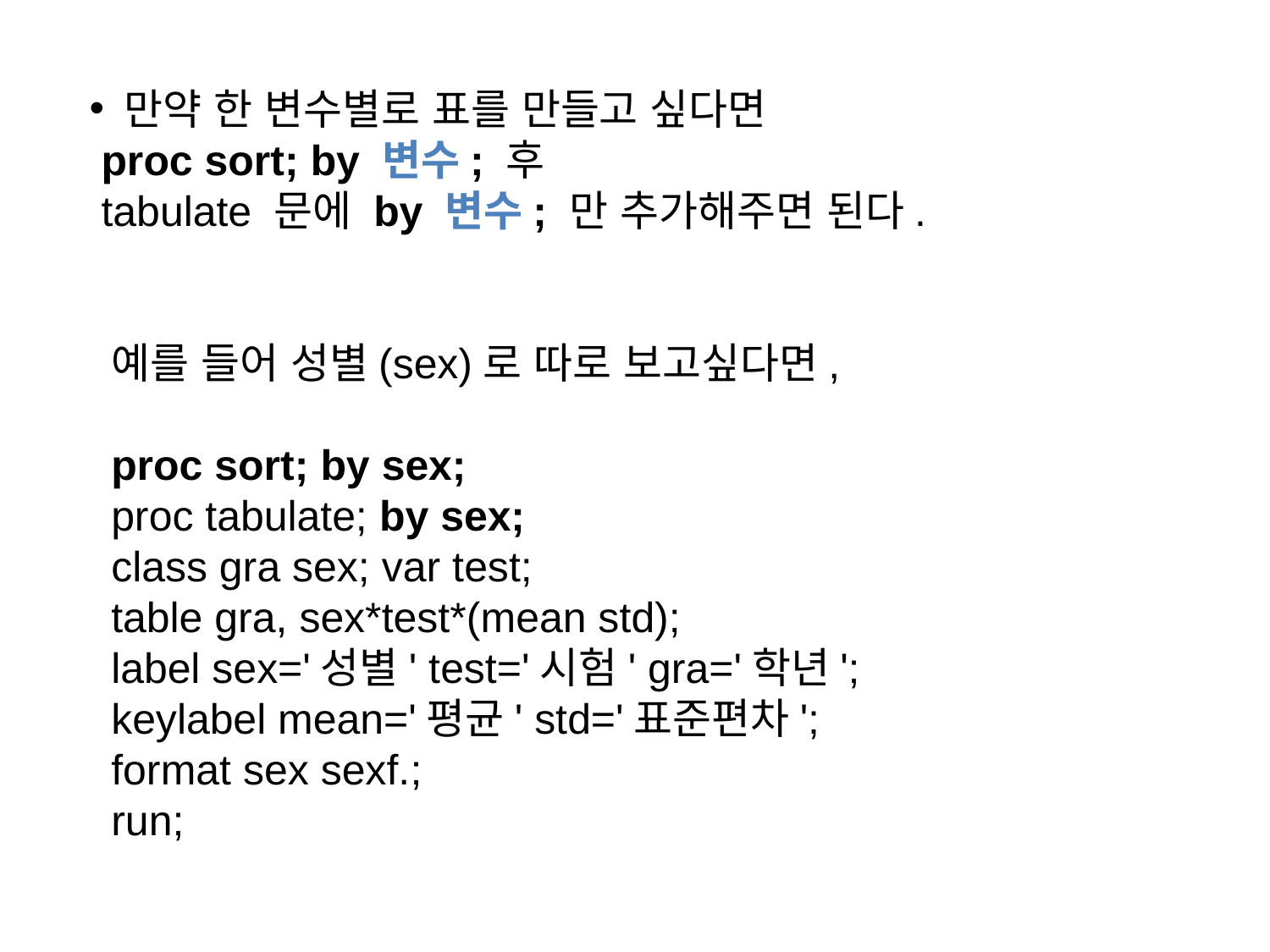

만약 한 변수별로 표를 만들고 싶다면
 proc sort; by 변수; 후
 tabulate 문에 by 변수; 만 추가해주면 된다.
예를 들어 성별(sex)로 따로 보고싶다면,

proc sort; by sex;
proc tabulate; by sex;
class gra sex; var test;
table gra, sex*test*(mean std);
label sex='성별' test='시험' gra='학년';
keylabel mean='평균' std='표준편차';
format sex sexf.;
run;